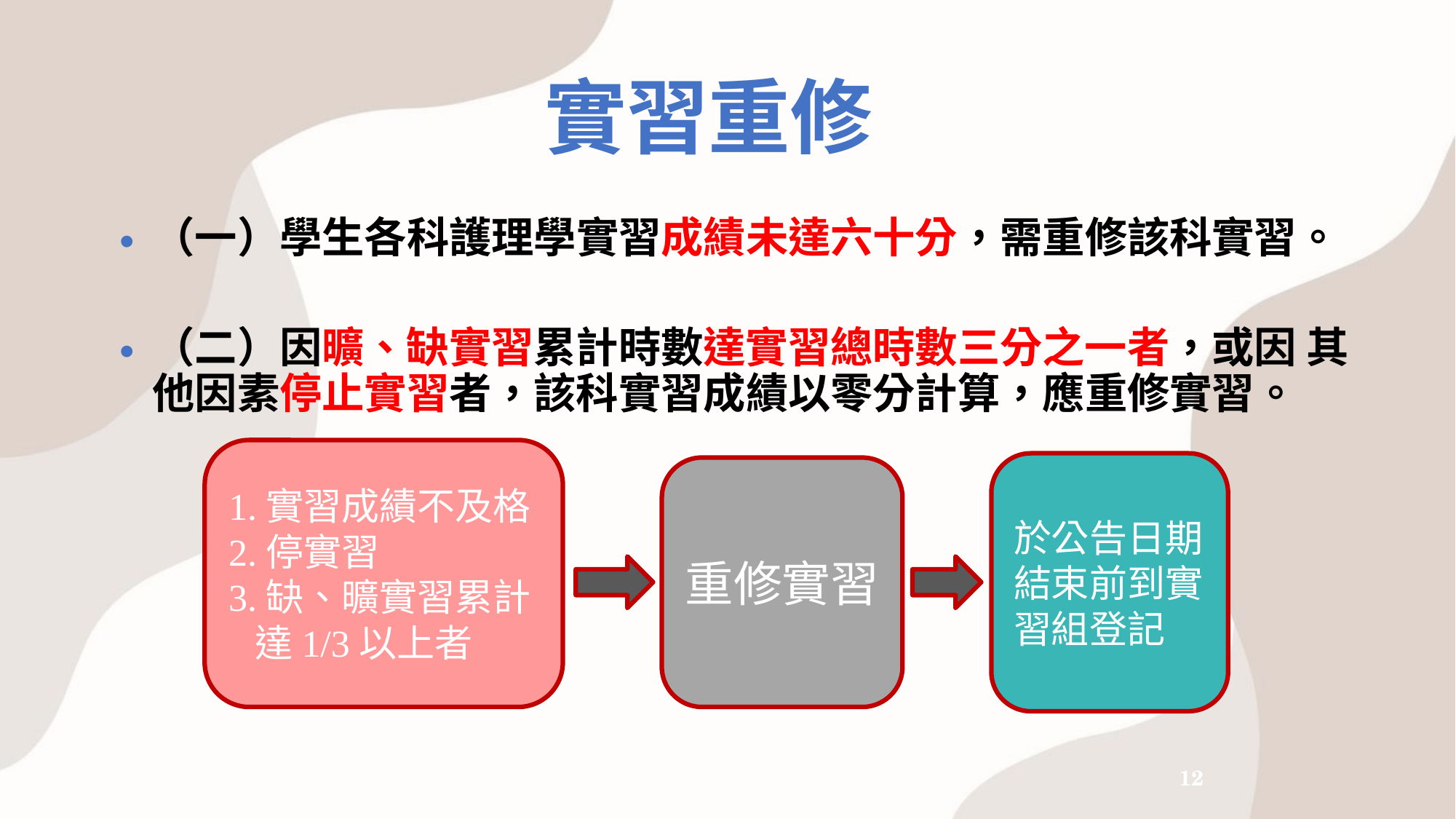

# 實習重修

（一）學生各科護理學實習成績未達六十分，需重修該科實習。

（二）因曠、缺實習累計時數達實習總時數三分之一者，或因 其他因素停止實習者，該科實習成績以零分計算，應重修實習。

1.實習成績不及格
2.停實習
3.缺、曠實習累計
  達1/3以上者
於公告日期結束前到實習組登記
重修實習

12